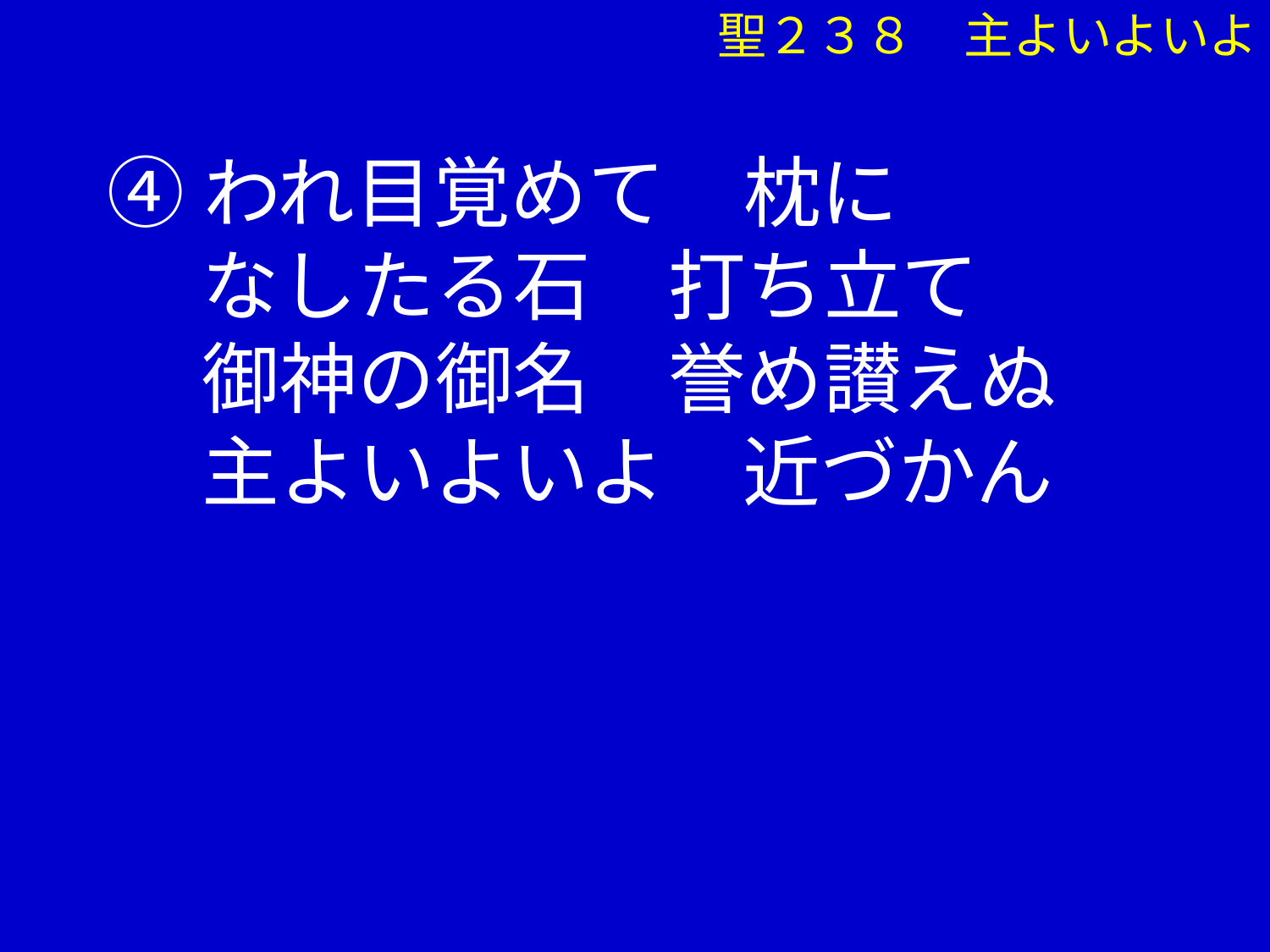

聖２３８　主よいよいよ
④われ目覚めて　枕に
　 なしたる石　打ち立て
　 御神の御名　誉め讃えぬ
　 主よいよいよ　近づかん